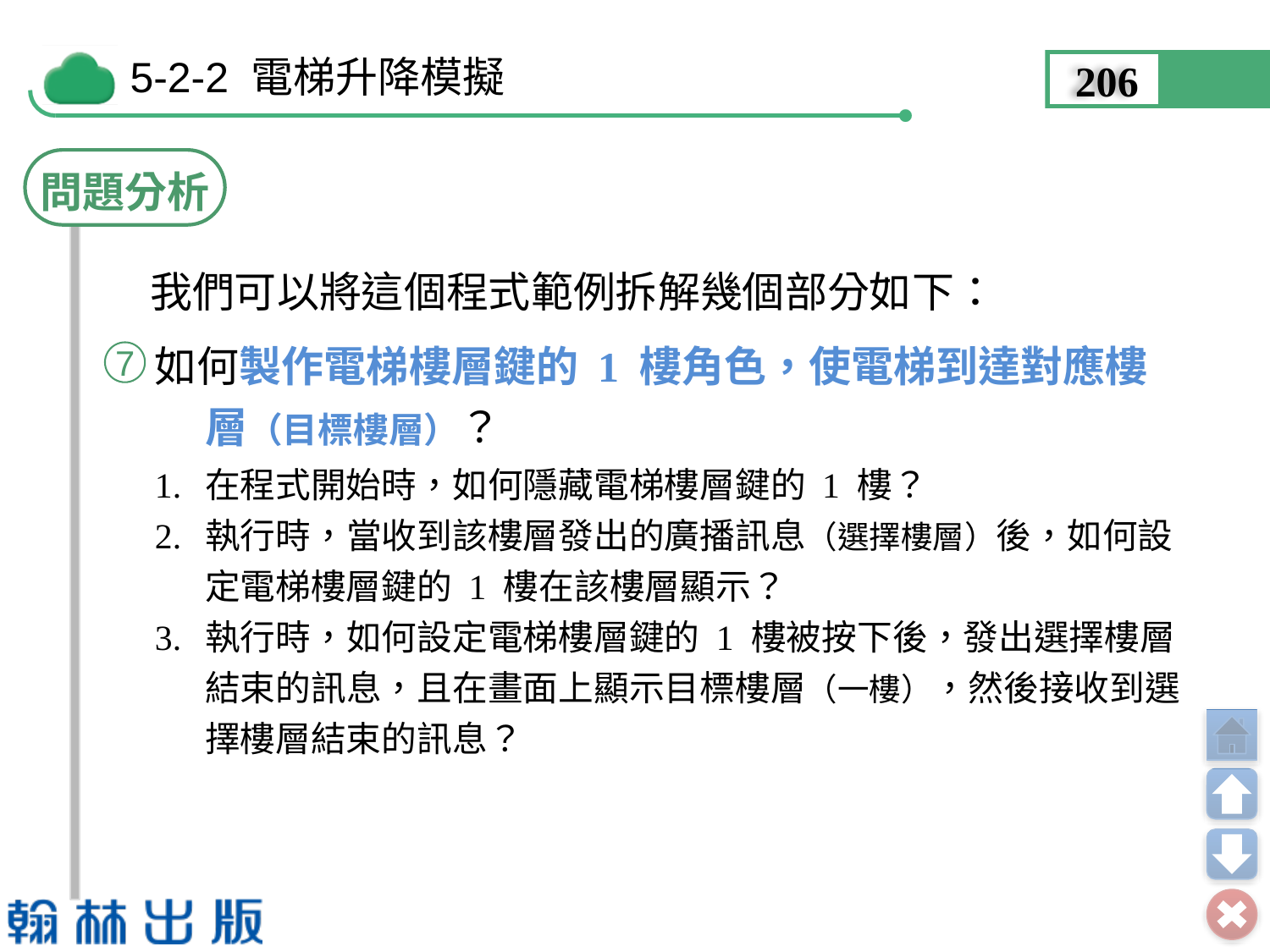

206
問題分析

我們可以將這個程式範例拆解幾個部分如下：
如何製作電梯樓層鍵的 1 樓角色，使電梯到達對應樓層（目標樓層）？
7
1.	在程式開始時，如何隱藏電梯樓層鍵的 1 樓？
2.	執行時，當收到該樓層發出的廣播訊息（選擇樓層）後，如何設定電梯樓層鍵的 1 樓在該樓層顯示？
3.	執行時，如何設定電梯樓層鍵的 1 樓被按下後，發出選擇樓層結束的訊息，且在畫面上顯示目標樓層（一樓），然後接收到選擇樓層結束的訊息？